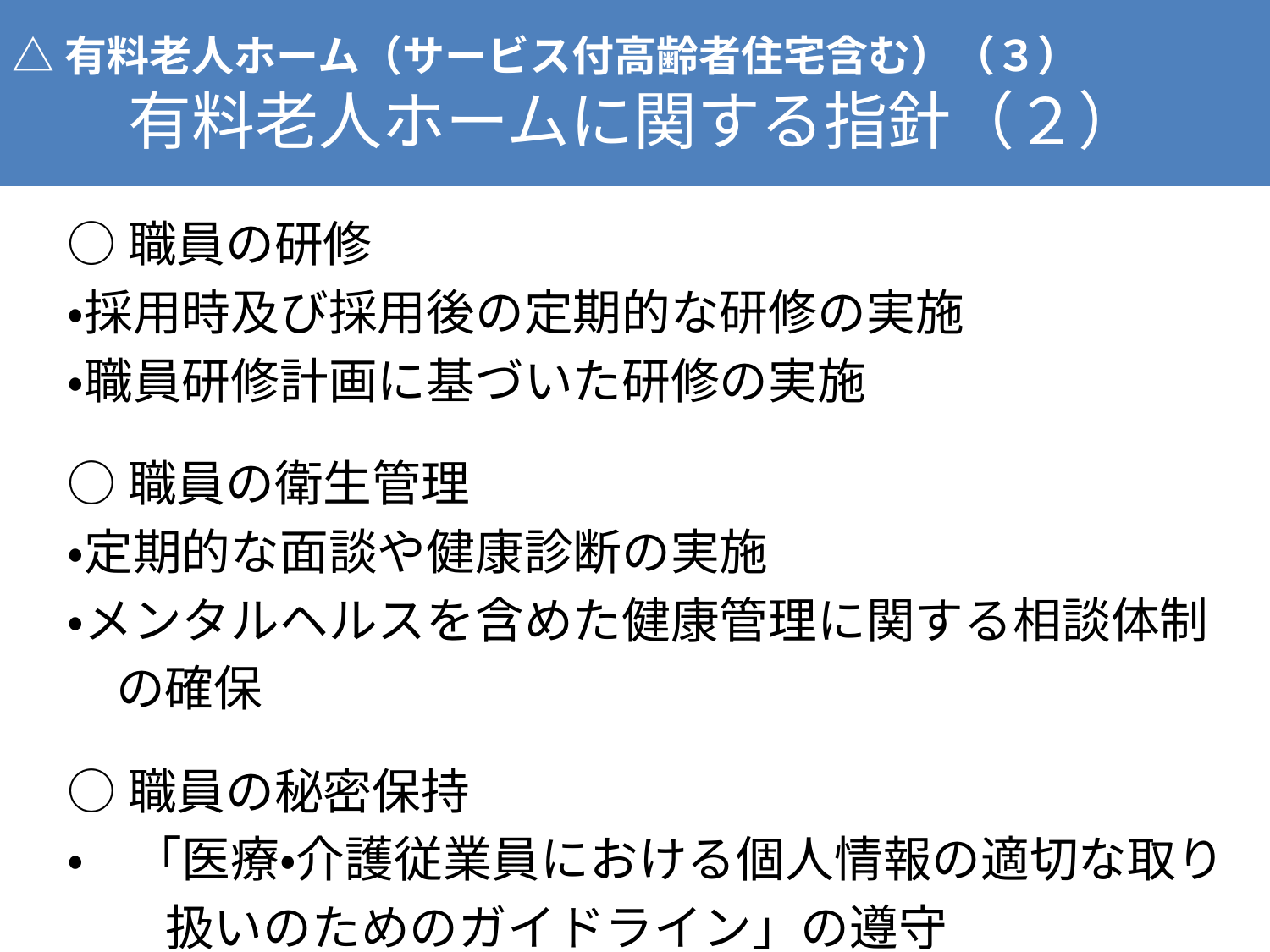

△有料老人ホーム（サービス付高齢者住宅含む）（３）
有料老人ホームに関する指針（２）

○職員の研修
・採用時及び採用後の定期的な研修の実施
・職員研修計画に基づいた研修の実施

○職員の衛生管理
・定期的な面談や健康診断の実施
・メンタルヘルスを含めた健康管理に関する相談体制
　の確保

○職員の秘密保持
・　「医療・介護従業員における個人情報の適切な取り
　　扱いのためのガイドライン」の遵守